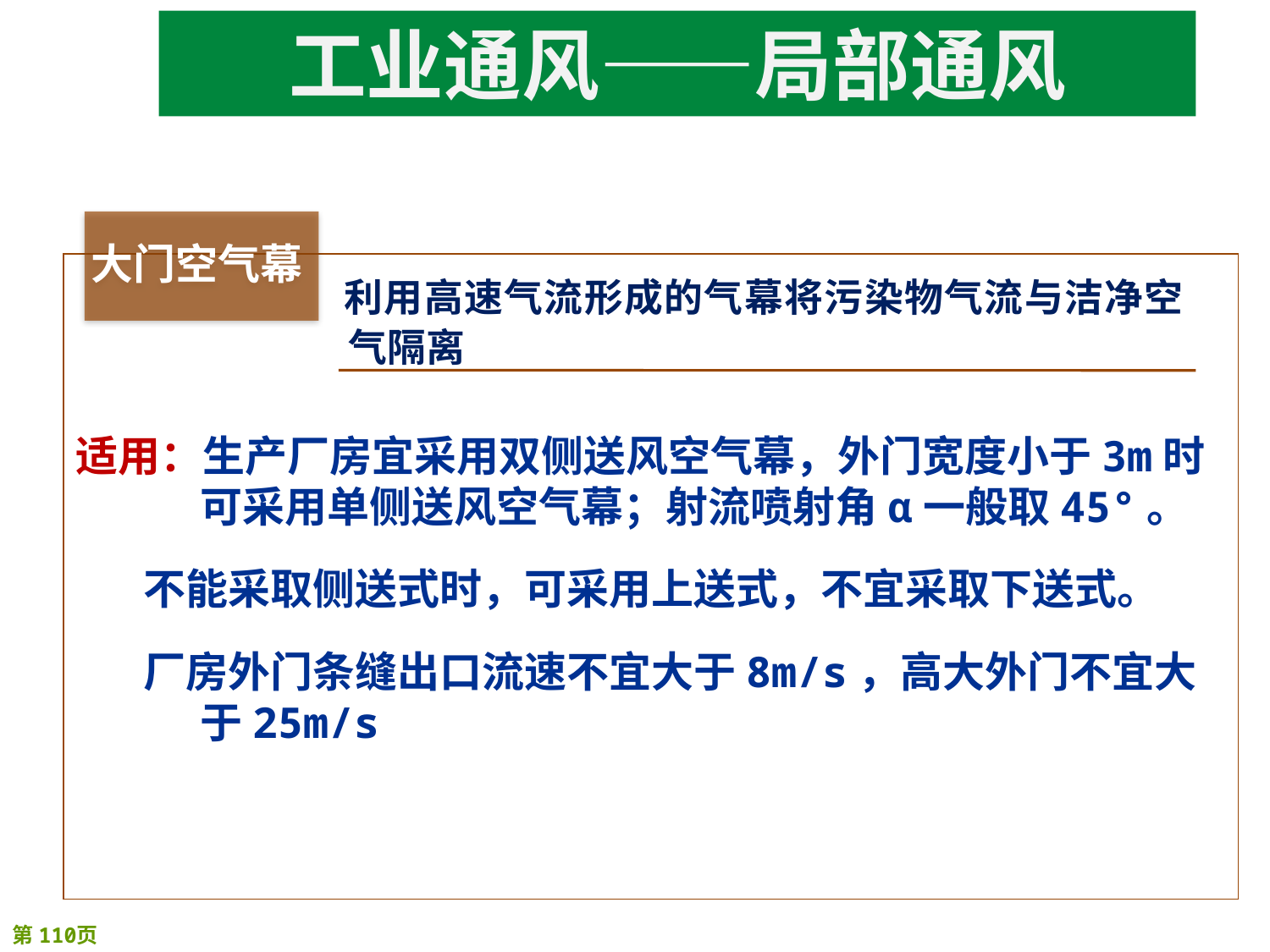

# 工业通风——局部通风
大门空气幕

 利用高速气流形成的气幕将污染物气流与洁净空气隔离
适用：生产厂房宜采用双侧送风空气幕，外门宽度小于3m时可采用单侧送风空气幕；射流喷射角α一般取45°。
      不能采取侧送式时，可采用上送式，不宜采取下送式。
      厂房外门条缝出口流速不宜大于8m/s，高大外门不宜大于25m/s